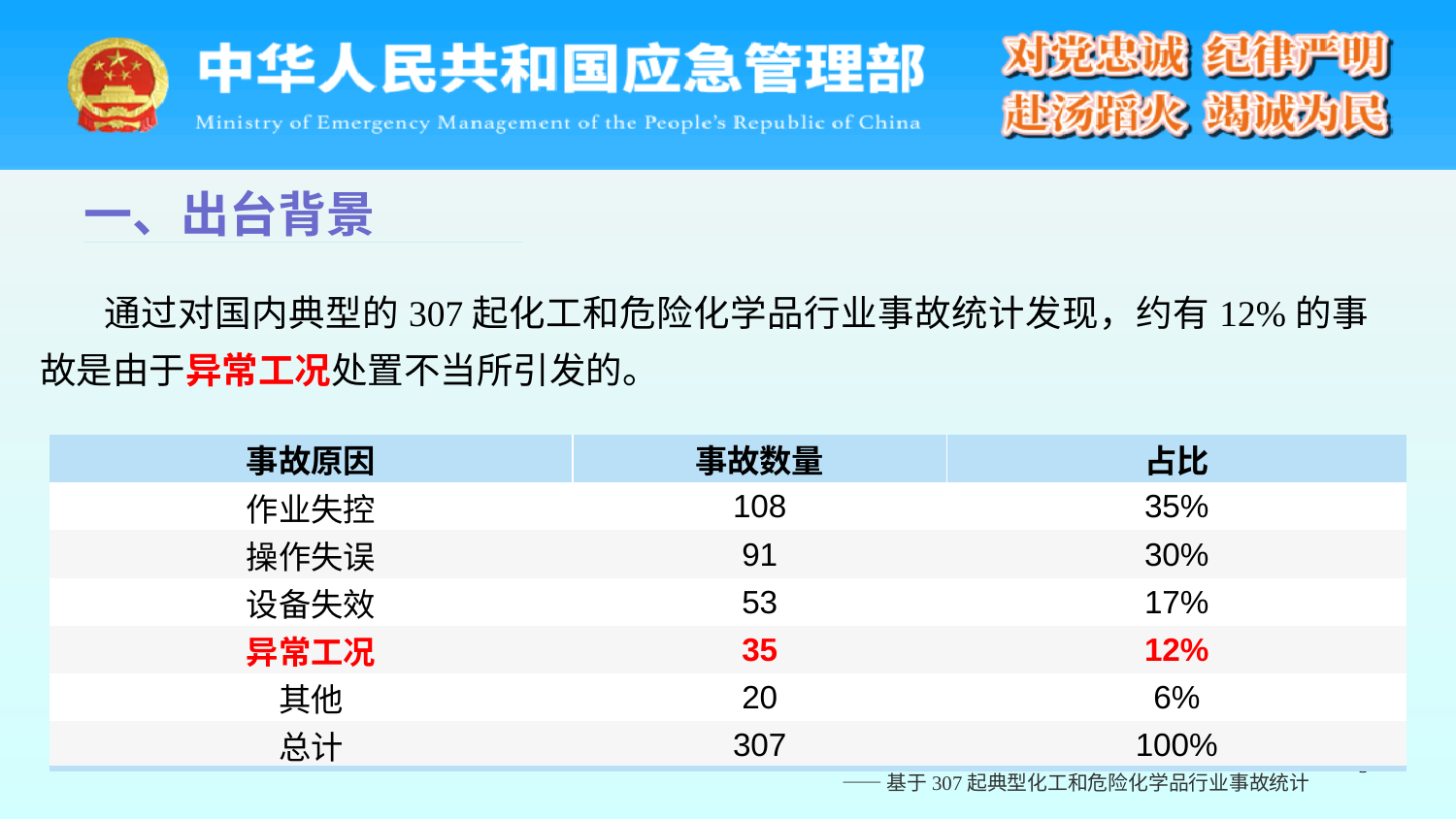

一、出台背景
通过对国内典型的307起化工和危险化学品行业事故统计发现，约有12%的事故是由于异常工况处置不当所引发的。
| 事故原因 | 事故数量 | 占比 |
| --- | --- | --- |
| 作业失控 | 108 | 35% |
| 操作失误 | 91 | 30% |
| 设备失效 | 53 | 17% |
| 异常工况 | 35 | 12% |
| 其他 | 20 | 6% |
| 总计 | 307 | 100% |
3
——基于307起典型化工和危险化学品行业事故统计